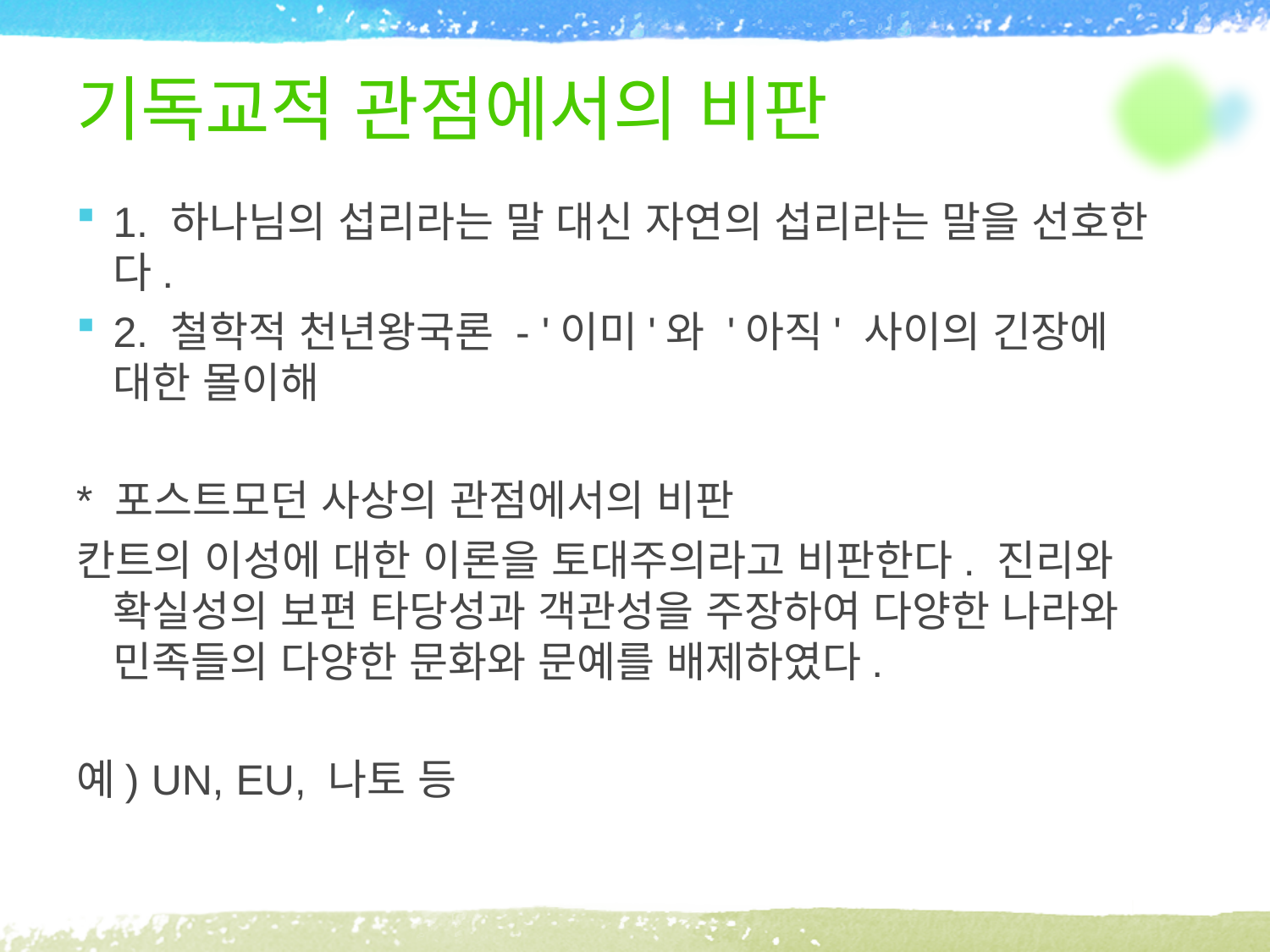

# 기독교적 관점에서의 비판
1. 하나님의 섭리라는 말 대신 자연의 섭리라는 말을 선호한다.
2. 철학적 천년왕국론 - '이미'와 '아직' 사이의 긴장에 대한 몰이해

* 포스트모던 사상의 관점에서의 비판
칸트의 이성에 대한 이론을 토대주의라고 비판한다. 진리와 확실성의 보편 타당성과 객관성을 주장하여 다양한 나라와 민족들의 다양한 문화와 문예를 배제하였다.

예) UN, EU, 나토 등